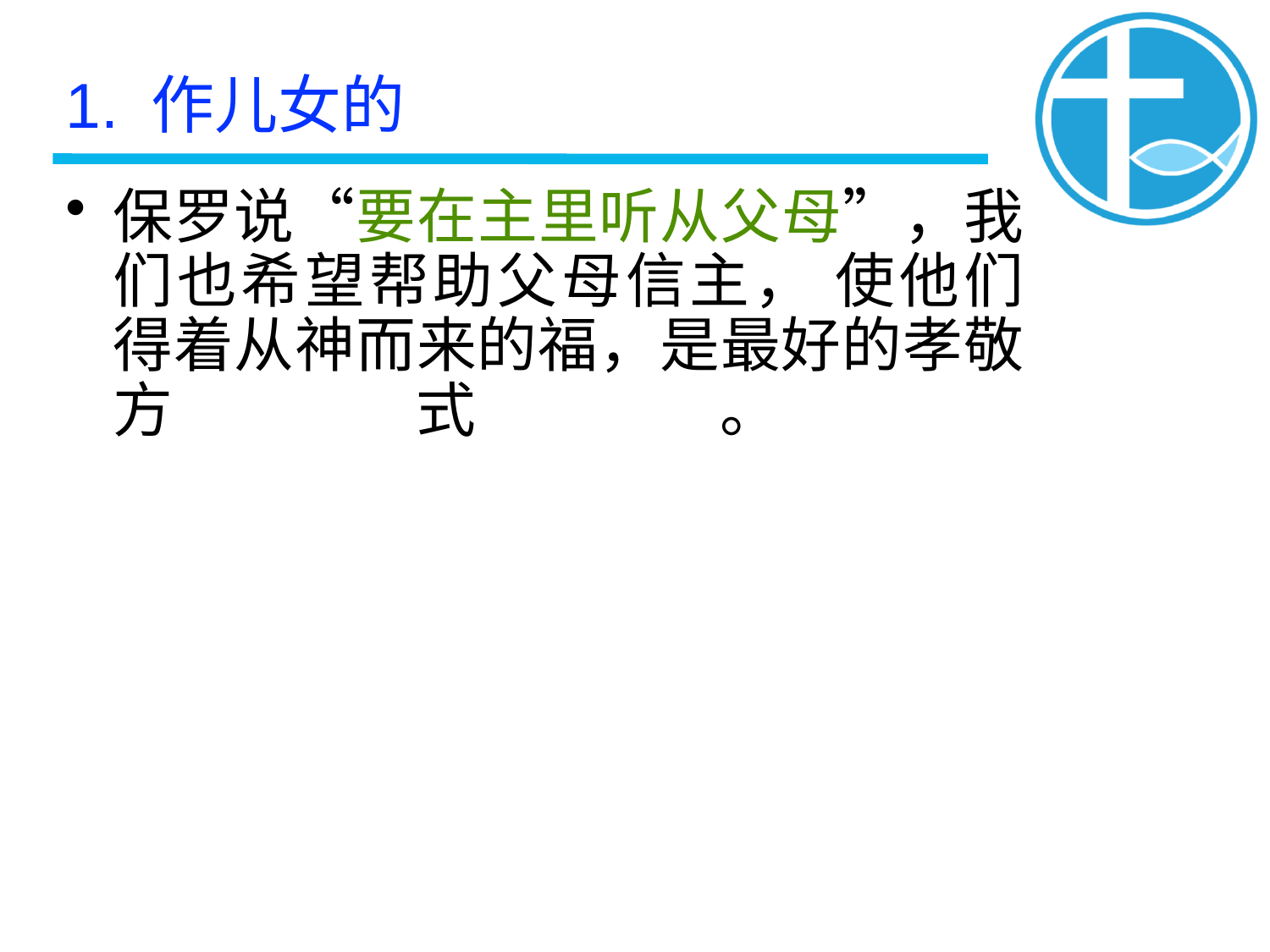

1. 作儿女的
保罗说“要在主里听从父母”，我们也希望帮助父母信主， 使他们得着从神而来的福，是最好的孝敬方式。